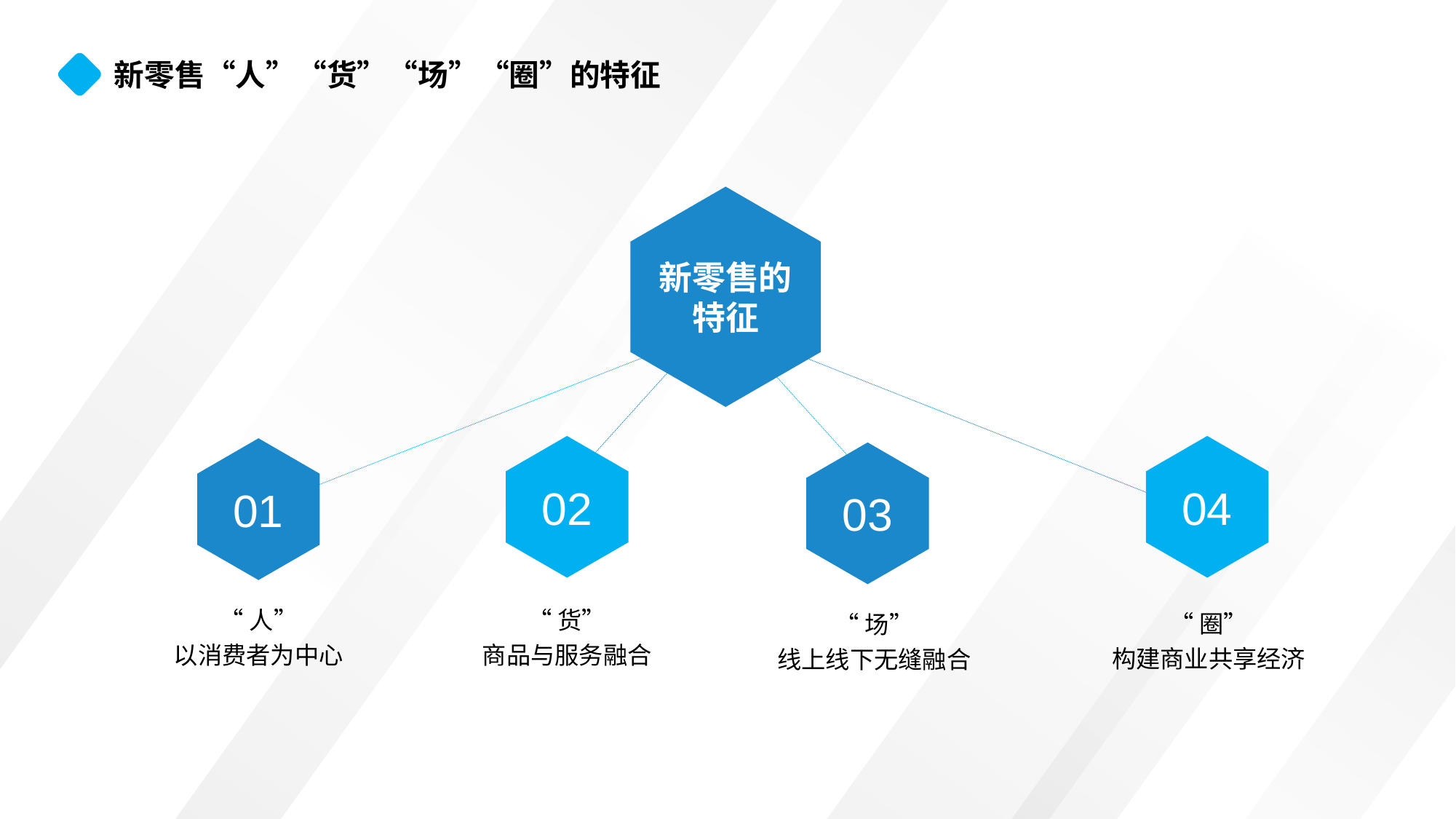

新零售“人”“货”“场”“圈”的特征

新零售的
特征
02
04
01
03
“人”
以消费者为中心
“货”
商品与服务融合
“圈”
构建商业共享经济
“场”
线上线下无缝融合